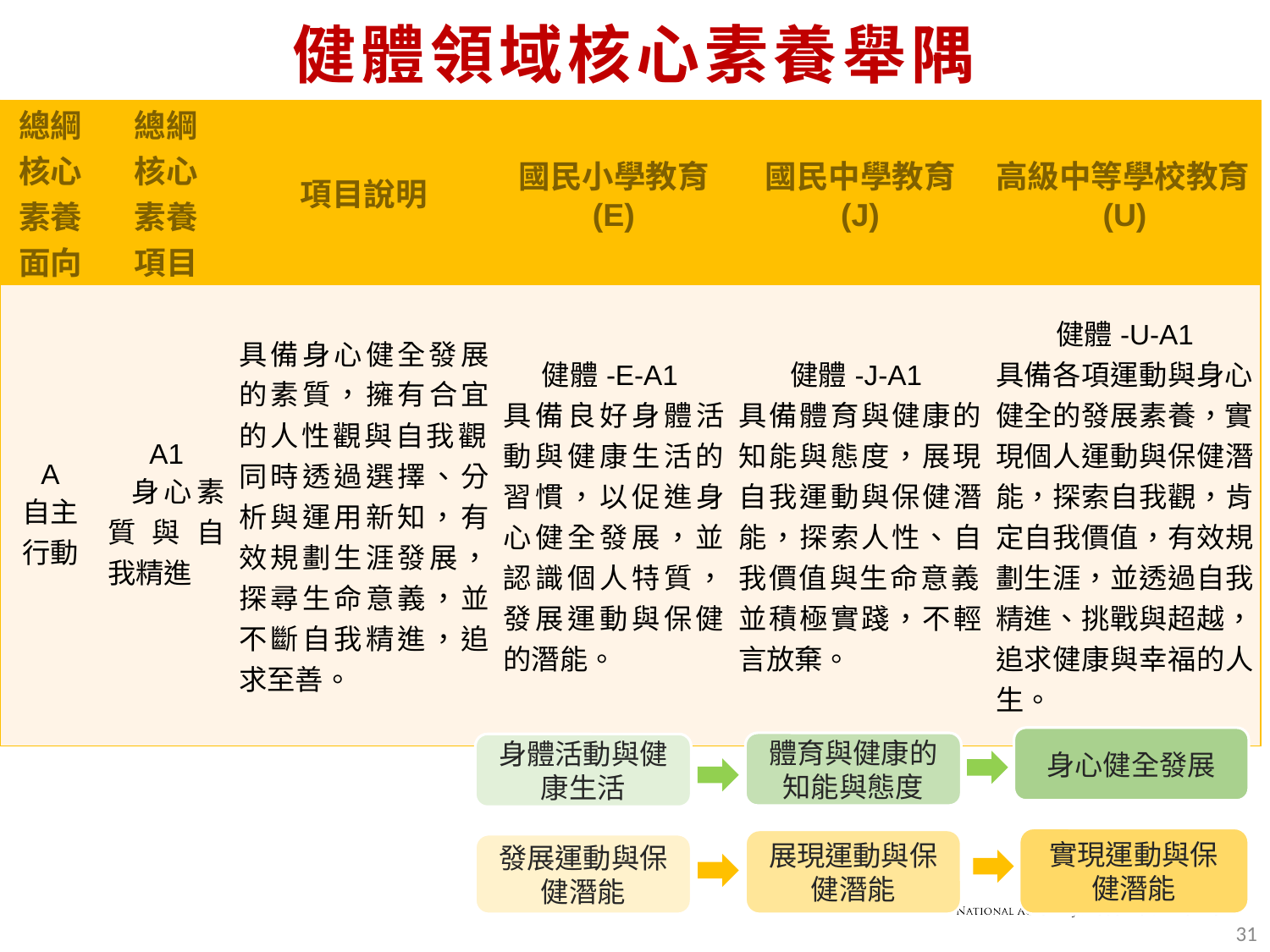

# 健體領域核心素養舉隅
| 總綱核心素養面向 | 總綱 核心 素養 項目 | 項目說明 | 國民小學教育 (E) | 國民中學教育 (J) | 高級中等學校教育(U) |
| --- | --- | --- | --- | --- | --- |
| A 自主行動 | A1 身心素質 與 自我精進 | 具備身心健全發展的素質，擁有合宜的人性觀與自我觀，同時透過選擇、分析與運用新知，有效規劃生涯發展，探尋生命意義，並不斷自我精進，追求至善。 | 健體-E-A1 具備良好身體活動與健康生活的習慣，以促進身心健全發展，並認識個人特質，發展運動與保健的潛能。 | 健體-J-A1 具備體育與健康的知能與態度，展現自我運動與保健潛能，探索人性、自我價值與生命意義，並積極實踐，不輕言放棄。 | 健體-U-A1 具備各項運動與身心健全的發展素養，實現個人運動與保健潛能，探索自我觀，肯定自我價值，有效規劃生涯，並透過自我精進、挑戰與超越，追求健康與幸福的人生。 |
身心健全發展
體育與健康的知能與態度
身體活動與健康生活

實現運動與保健潛能
展現運動與保健潛能
發展運動與保健潛能

31